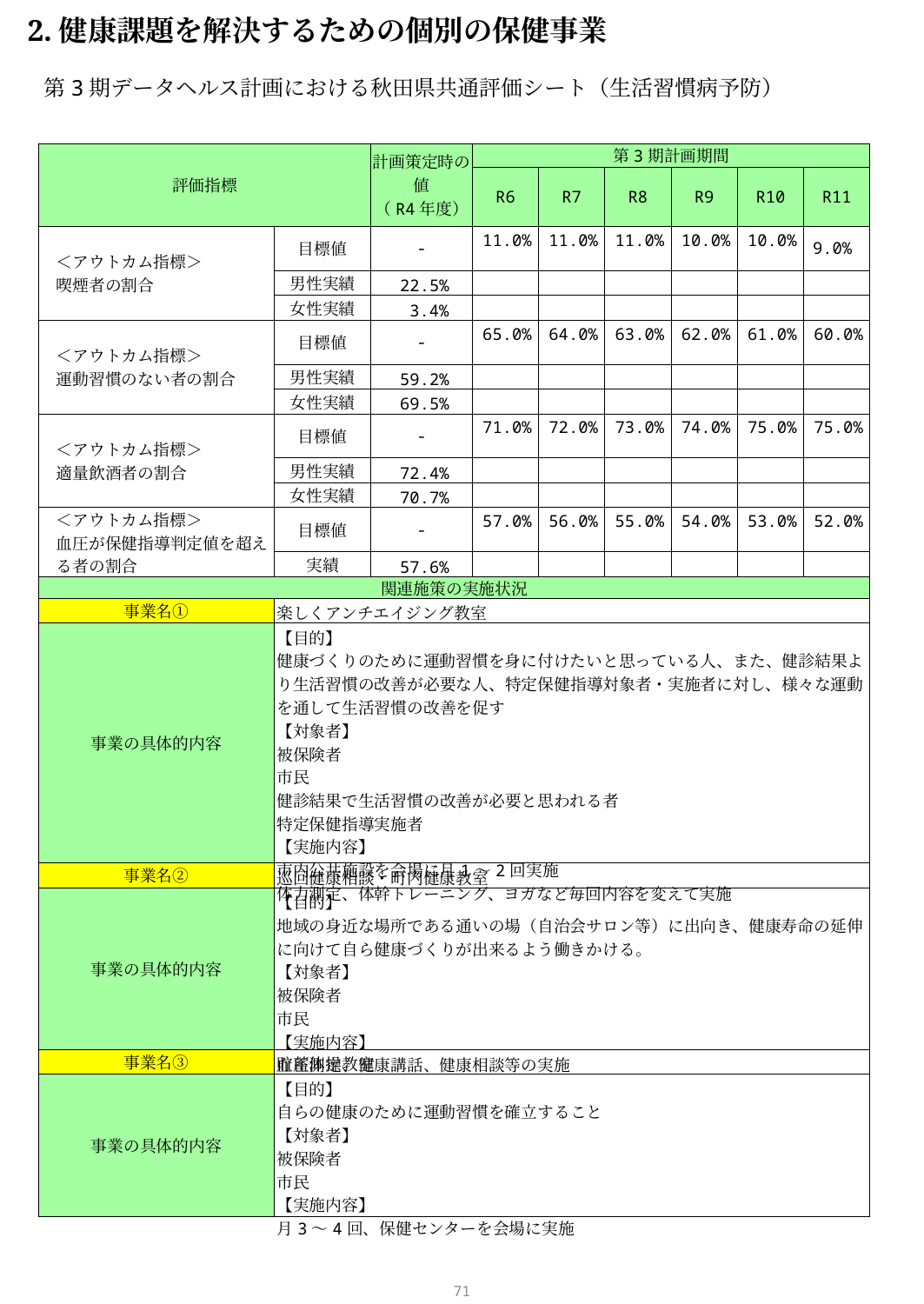

2.健康課題を解決するための個別の保健事業
第3期データヘルス計画における秋田県共通評価シート（生活習慣病予防）
| 評価指標 |  | 計画策定時の値 （R4年度） | 第3期計画期間 |  |  |  |  |  |
| --- | --- | --- | --- | --- | --- | --- | --- | --- |
|  |  |  | R6 | R7 | R8 | R9 | R10 | R11 |
| ＜アウトカム指標＞ 喫煙者の割合 | 目標値 | - | 11.0% | 11.0% | 11.0% | 10.0% | 10.0% | 9.0% |
|  | 男性実績 | 22.5% |  |  |  |  |  |  |
|  | 女性実績 | 3.4% |  |  |  |  |  |  |
| ＜アウトカム指標＞ 運動習慣のない者の割合 | 目標値 | - | 65.0% | 64.0% | 63.0% | 62.0% | 61.0% | 60.0% |
|  | 男性実績 | 59.2% |  |  |  |  |  |  |
|  | 女性実績 | 69.5% |  |  |  |  |  |  |
| ＜アウトカム指標＞ 適量飲酒者の割合 | 目標値 | - | 71.0% | 72.0% | 73.0% | 74.0% | 75.0% | 75.0% |
|  | 男性実績 | 72.4% |  |  |  |  |  |  |
|  | 女性実績 | 70.7% |  |  |  |  |  |  |
| ＜アウトカム指標＞ 血圧が保健指導判定値を超える者の割合 | 目標値 | - | 57.0% | 56.0% | 55.0% | 54.0% | 53.0% | 52.0% |
|  | 実績 | 57.6% |  |  |  |  |  |  |
| 関連施策の実施状況 |  |  |  |  |  |  |  |  |
| 事業名① | 楽しくアンチエイジング教室 |  |  |  |  |  |  |  |
| 事業の具体的内容 | 【目的】 健康づくりのために運動習慣を身に付けたいと思っている人、また、健診結果より生活習慣の改善が必要な人、特定保健指導対象者・実施者に対し、様々な運動を通して生活習慣の改善を促す　 【対象者】 被保険者 市民 健診結果で生活習慣の改善が必要と思われる者 特定保健指導実施者 【実施内容】 市内公共施設を会場に月1～2回実施 体力測定、体幹トレーニング、ヨガなど毎回内容を変えて実施 |  |  |  |  |  |  |  |
| 事業名② | 巡回健康相談・町内健康教室 |  |  |  |  |  |  |  |
| 事業の具体的内容 | 【目的】 地域の身近な場所である通いの場（自治会サロン等）に出向き、健康寿命の延伸に向けて自ら健康づくりが出来るよう働きかける。 【対象者】 被保険者 市民 【実施内容】 血圧測定、健康講話、健康相談等の実施 |  |  |  |  |  |  |  |
| 事業名③ | 貯蓄体操教室 |  |  |  |  |  |  |  |
| 事業の具体的内容 | 【目的】 自らの健康のために運動習慣を確立すること 【対象者】 被保険者 市民 【実施内容】 月3～4回、保健センターを会場に実施 |  |  |  |  |  |  |  |
71